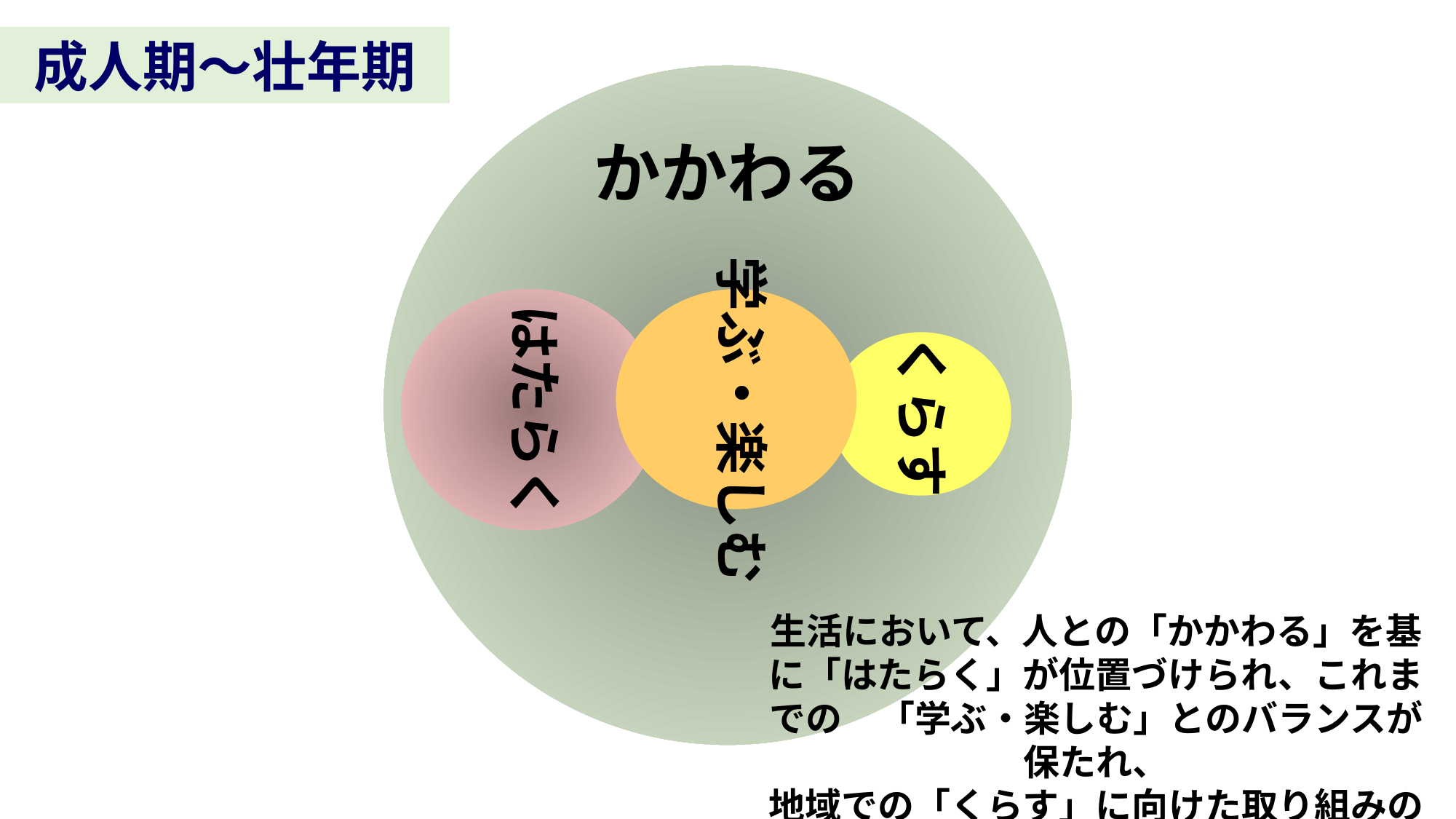

成人期～壮年期

かかわる
学ぶ・楽しむ

はたらく

くらす

生活において、人との「かかわる」を基に「はたらく」が位置づけられ、これまでの　「学ぶ・楽しむ」とのバランスが保たれ、
地域での「くらす」に向けた取り組みの時期